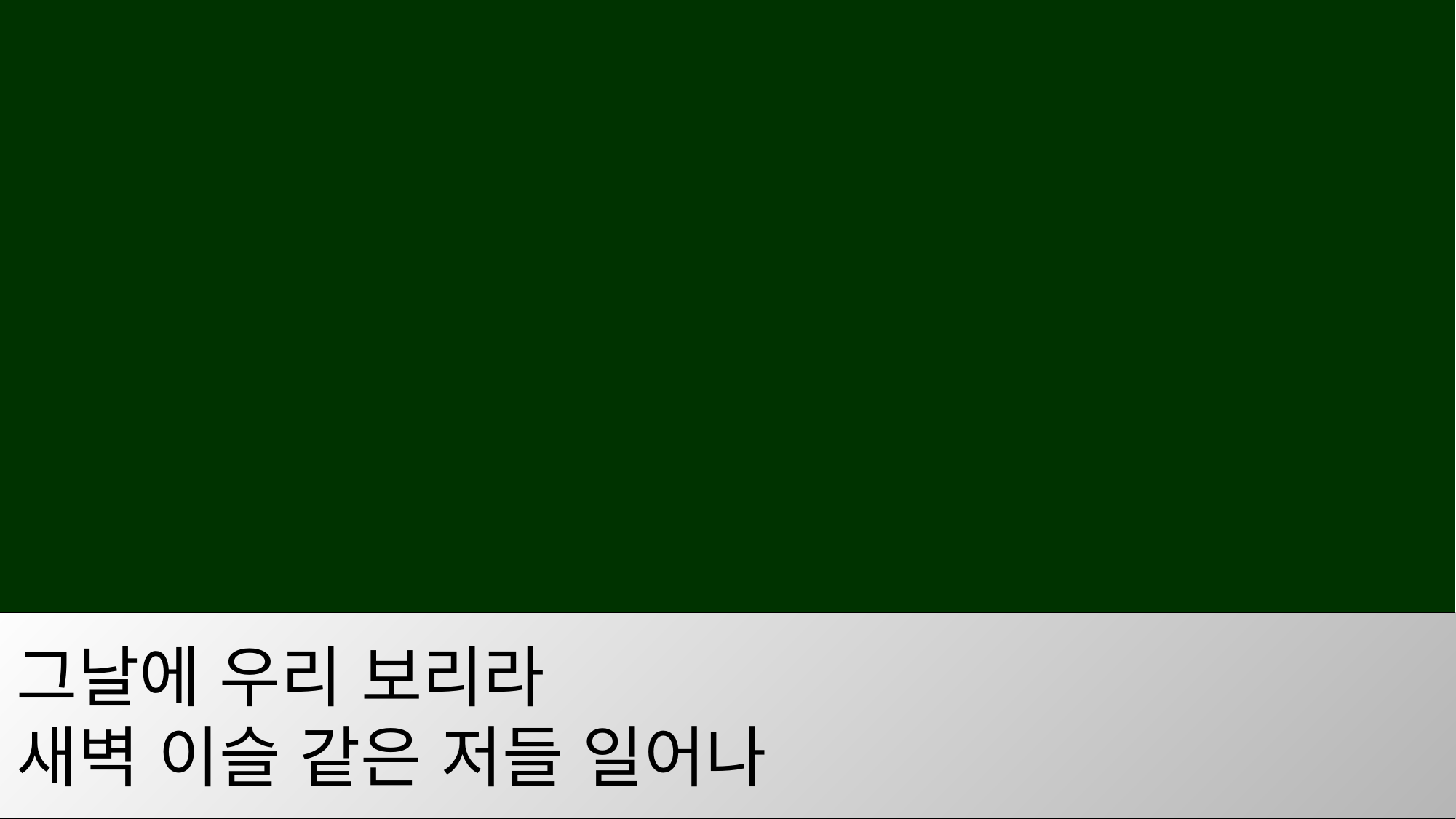

그날에 우리 보리라
새벽 이슬 같은 저들 일어나